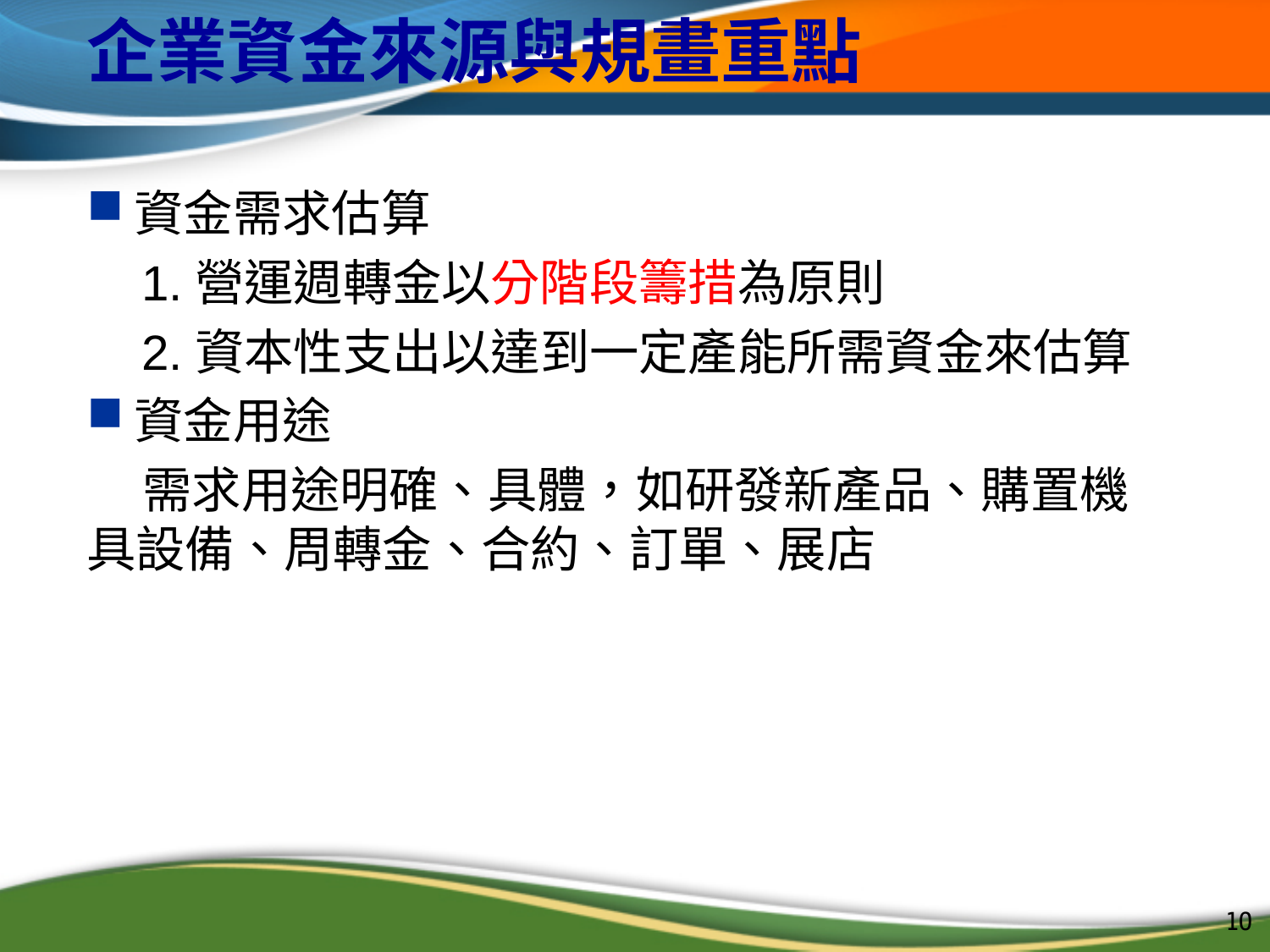

# 企業資金來源與規畫重點
資金需求估算
    1.營運週轉金以分階段籌措為原則
    2.資本性支出以達到一定產能所需資金來估算
資金用途
    需求用途明確、具體，如研發新產品、購置機具設備、周轉金、合約、訂單、展店
10